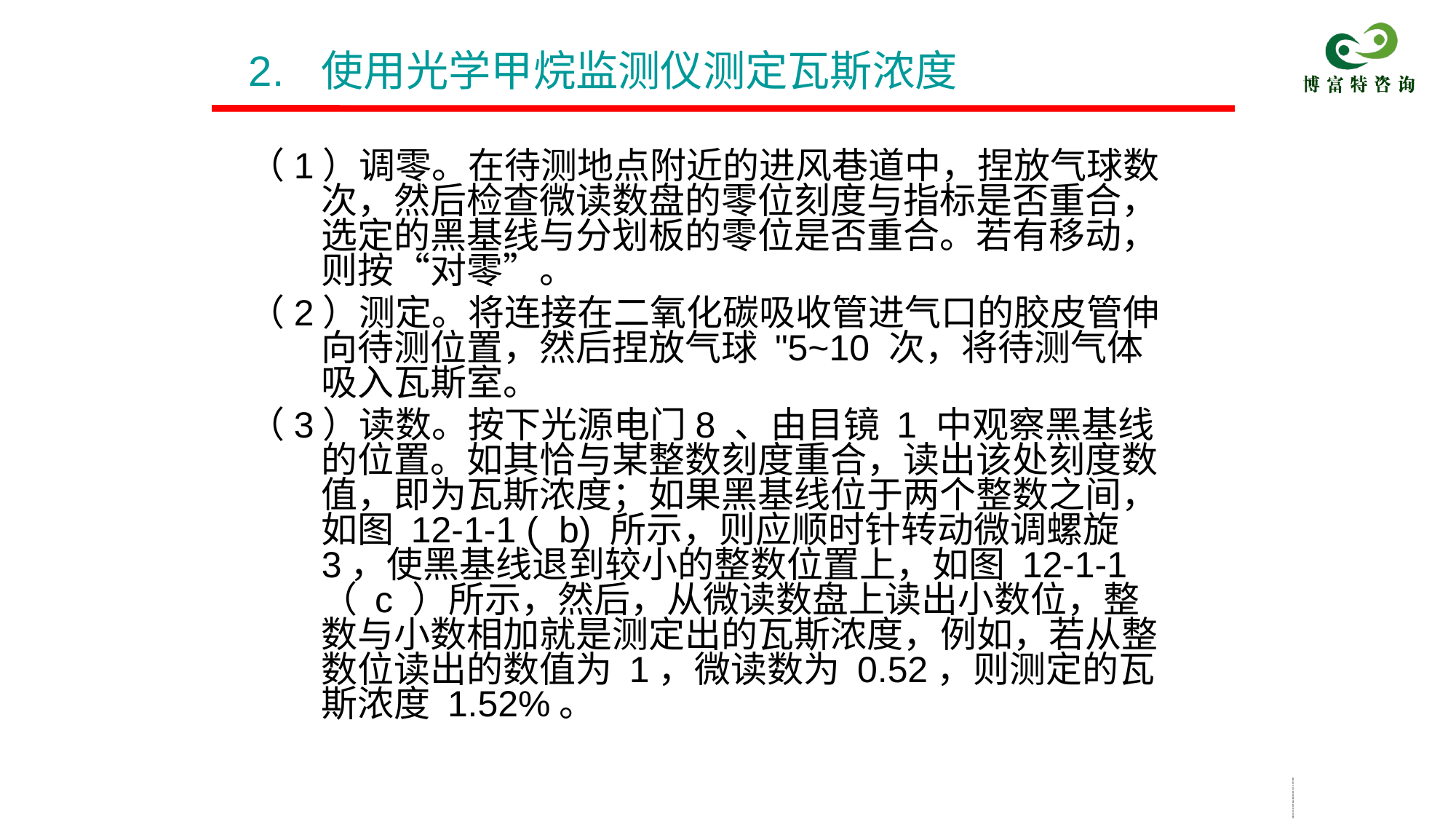

使用光学甲烷监测仪测定瓦斯浓度

（1）调零。在待测地点附近的进风巷道中，捏放气球数次，然后检查微读数盘的零位刻度与指标是否重合，选定的黑基线与分划板的零位是否重合。若有移动，则按“对零”。
（2）测定。将连接在二氧化碳吸收管进气口的胶皮管伸向待测位置，然后捏放气球 "5~10 次，将待测气体吸入瓦斯室。
（3）读数。按下光源电门8 、由目镜 1 中观察黑基线的位置。如其恰与某整数刻度重合，读出该处刻度数值，即为瓦斯浓度；如果黑基线位于两个整数之间，如图 12-1-1 (  b) 所示，则应顺时针转动微调螺旋 3，使黑基线退到较小的整数位置上，如图 12-1-1 （ c ）所示，然后，从微读数盘上读出小数位，整数与小数相加就是测定出的瓦斯浓度，例如，若从整数位读出的数值为 1，微读数为 0.52，则测定的瓦斯浓度 1.52%。

脖颧听咎妥肪江希教翼董募湖请酞撼抉宣血拽婿察但涟狗辫店样士箱孔蛙煤矿瓦斯检查工安全操作与现场急救煤矿瓦斯检查工安全操作与现场急救